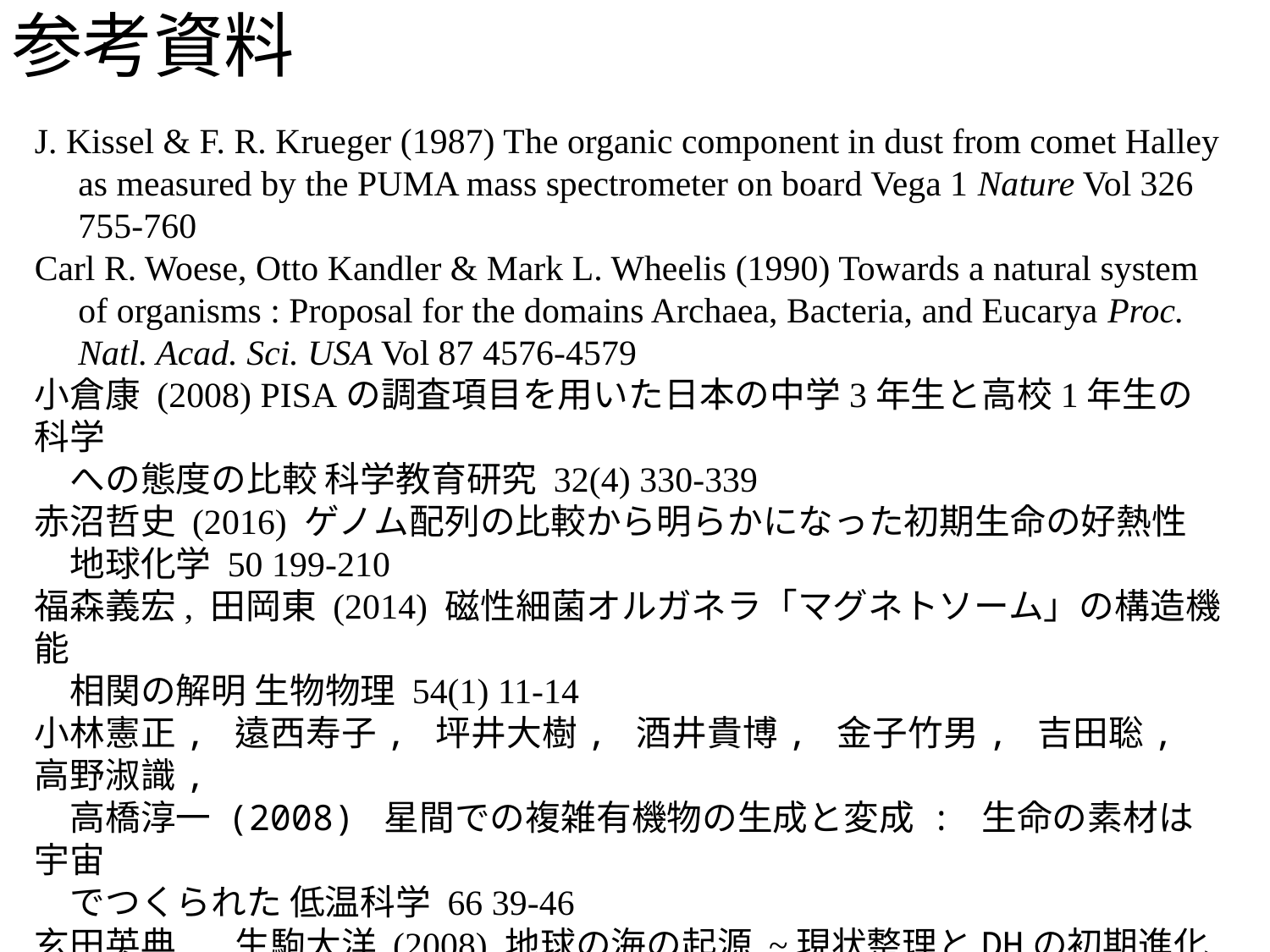

参考資料
J. Kissel & F. R. Krueger (1987) The organic component in dust from comet Halley
　as measured by the PUMA mass spectrometer on board Vega 1 Nature Vol 326
　755-760
Carl R. Woese, Otto Kandler & Mark L. Wheelis (1990) Towards a natural system
　of organisms : Proposal for the domains Archaea, Bacteria, and Eucarya Proc.
　Natl. Acad. Sci. USA Vol 87 4576-4579
小倉康 (2008) PISAの調査項目を用いた日本の中学3年生と高校1年生の科学
　への態度の比較 科学教育研究 32(4) 330-339
赤沼哲史 (2016) ゲノム配列の比較から明らかになった初期生命の好熱性
　地球化学 50 199-210
福森義宏, 田岡東 (2014) 磁性細菌オルガネラ「マグネトソーム」の構造機能
　相関の解明 生物物理 54(1) 11-14
小林憲正, 遠西寿子, 坪井大樹, 酒井貴博, 金子竹男, 吉田聡, 高野淑識,
　高橋淳一 (2008) 星間での複雑有機物の生成と変成 : 生命の素材は宇宙
　でつくられた 低温科学 66 39-46
玄田英典, 生駒大洋 (2008) 地球の海の起源 ~現状整理とDHの初期進化~
日本惑星科学会誌 Vol 17 238-243